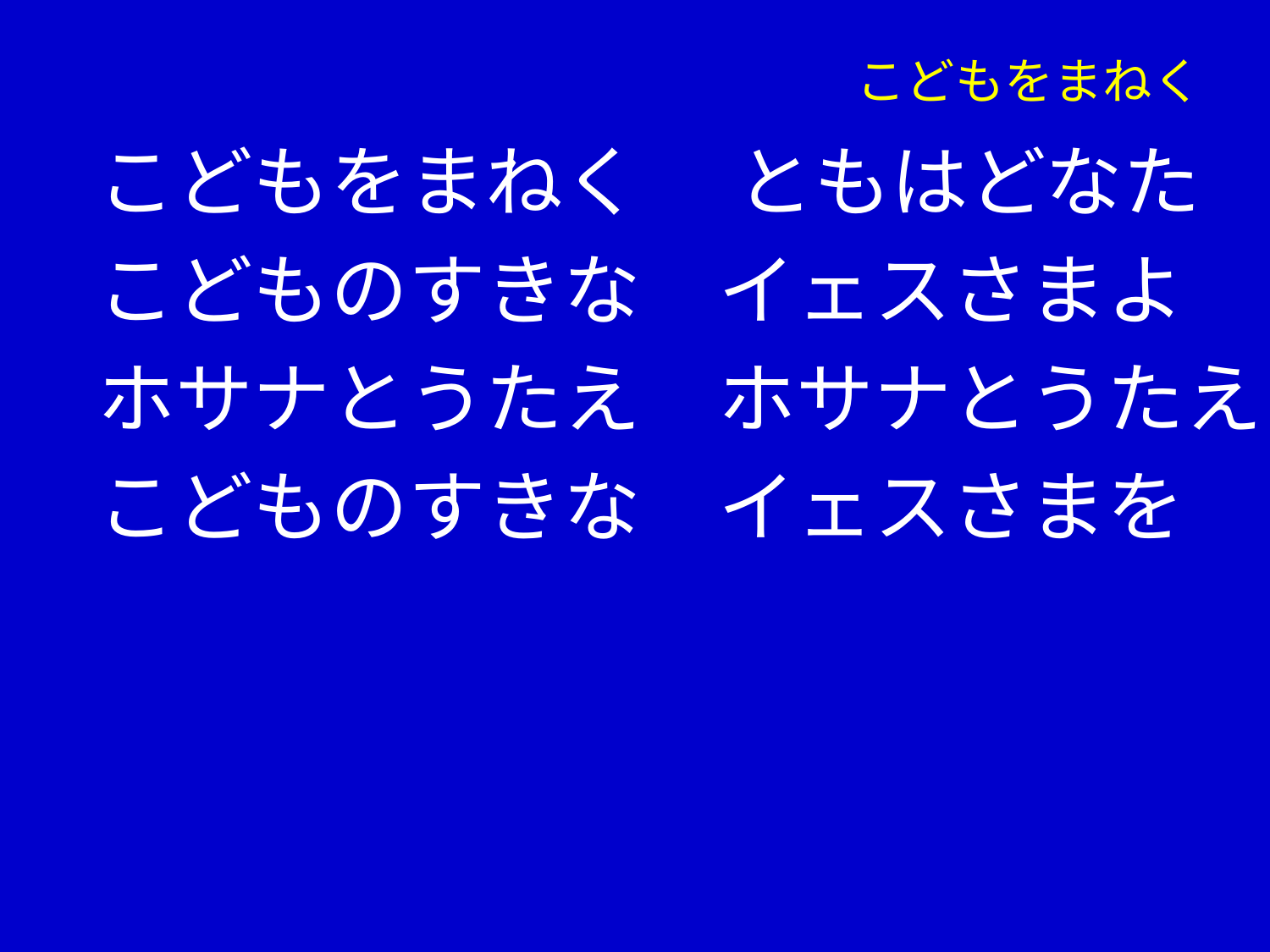

# こどもをまねく
こどもをまねく　 ともはどなた
こどものすきな　イェスさまよ
ホサナとうたえ　ホサナとうたえ
こどものすきな　イェスさまを